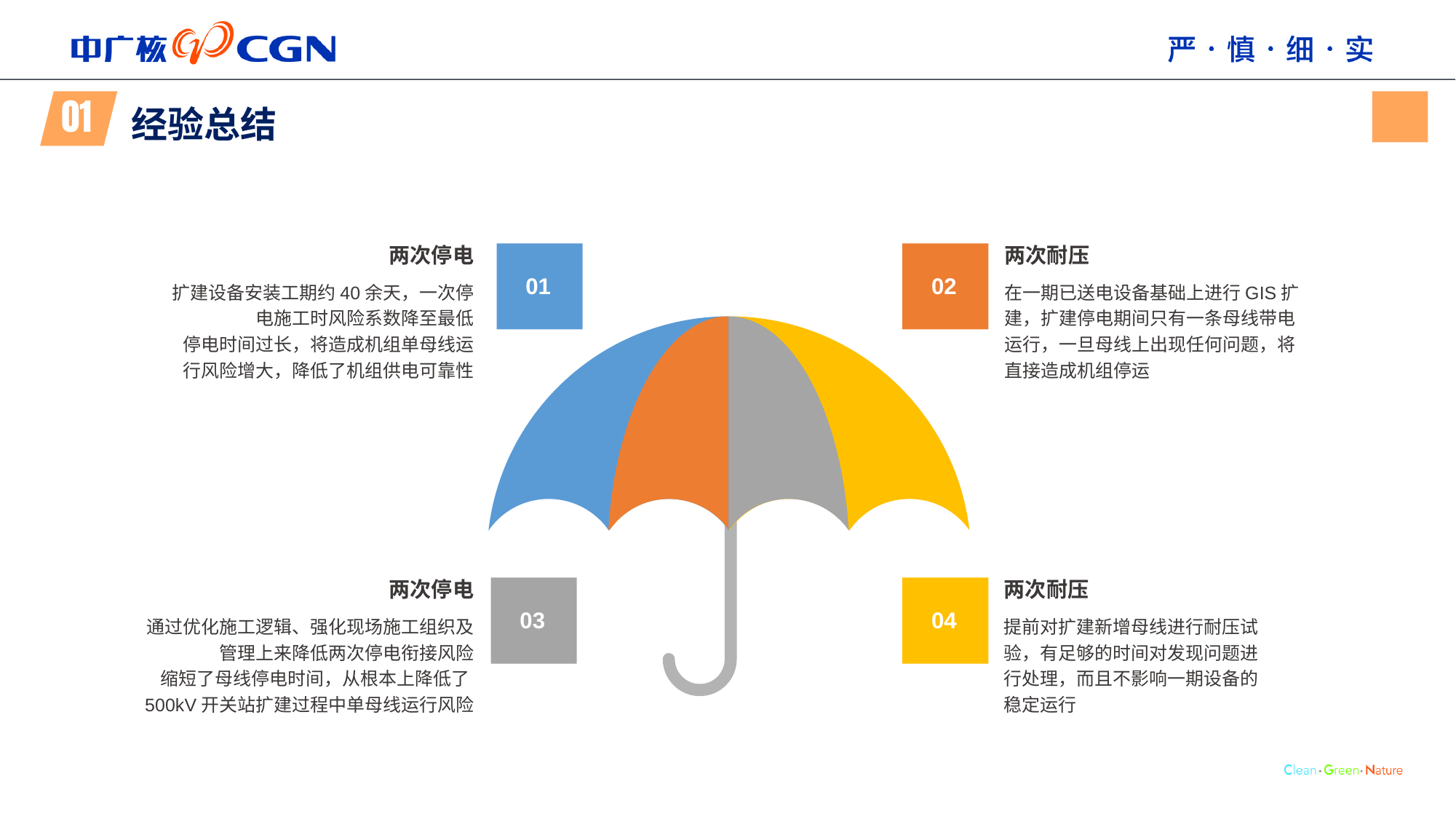

01

经验总结
两次停电
两次耐压

01
02
扩建设备安装工期约40余天，一次停电施工时风险系数降至最低
停电时间过长，将造成机组单母线运行风险增大，降低了机组供电可靠性
在一期已送电设备基础上进行GIS扩建，扩建停电期间只有一条母线带电运行，一旦母线上出现任何问题，将直接造成机组停运

两次停电
两次耐压

03
04
通过优化施工逻辑、强化现场施工组织及管理上来降低两次停电衔接风险
缩短了母线停电时间，从根本上降低了500kV开关站扩建过程中单母线运行风险
提前对扩建新增母线进行耐压试验，有足够的时间对发现问题进行处理，而且不影响一期设备的稳定运行